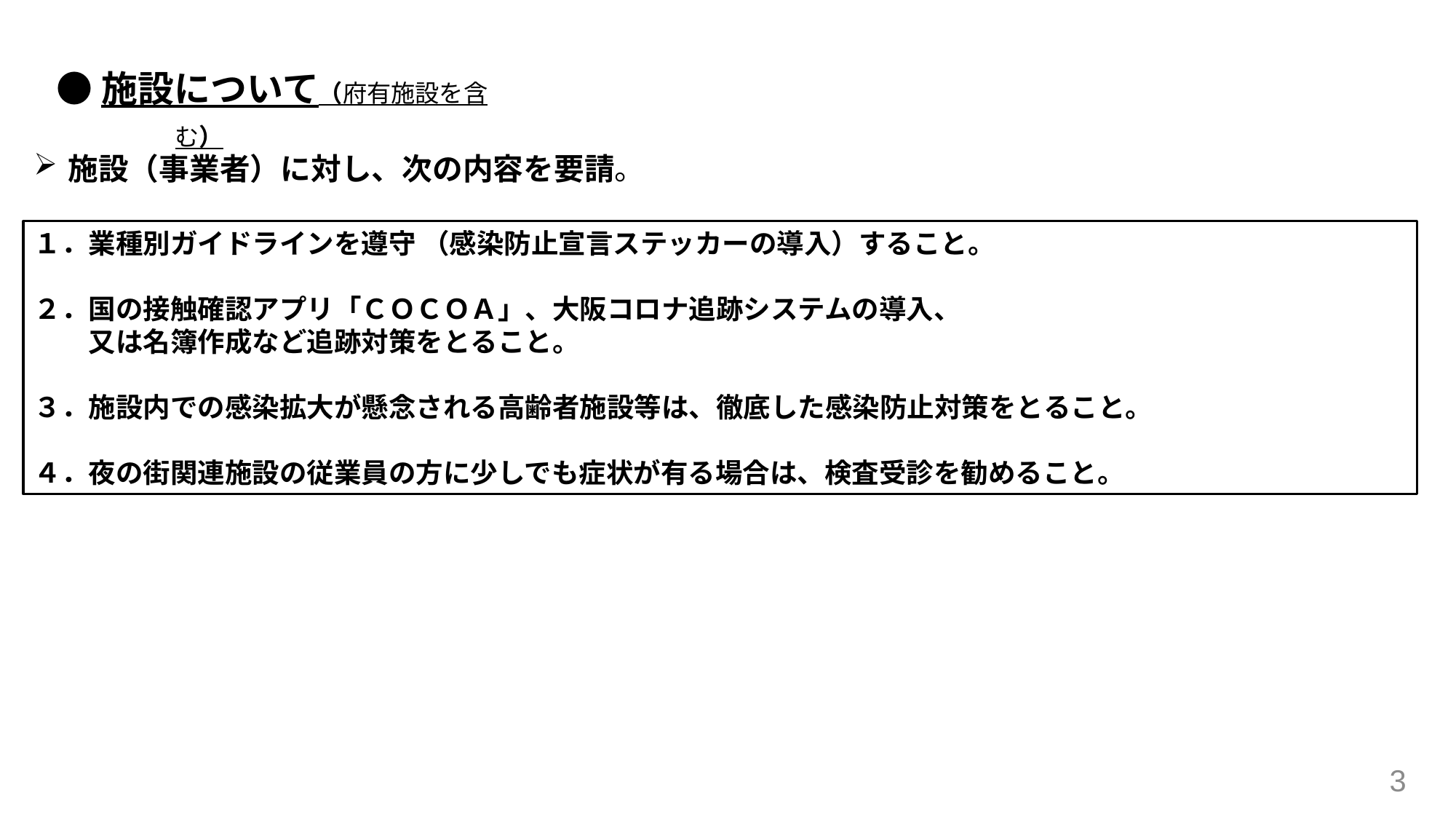

●施設について（府有施設を含む）
施設（事業者）に対し、次の内容を要請。
１．業種別ガイドラインを遵守 （感染防止宣言ステッカーの導入）すること。

２．国の接触確認アプリ「ＣＯＣＯＡ」、大阪コロナ追跡システムの導入、
　　又は名簿作成など追跡対策をとること。

３．施設内での感染拡大が懸念される高齢者施設等は、徹底した感染防止対策をとること。

４．夜の街関連施設の従業員の方に少しでも症状が有る場合は、検査受診を勧めること。
3